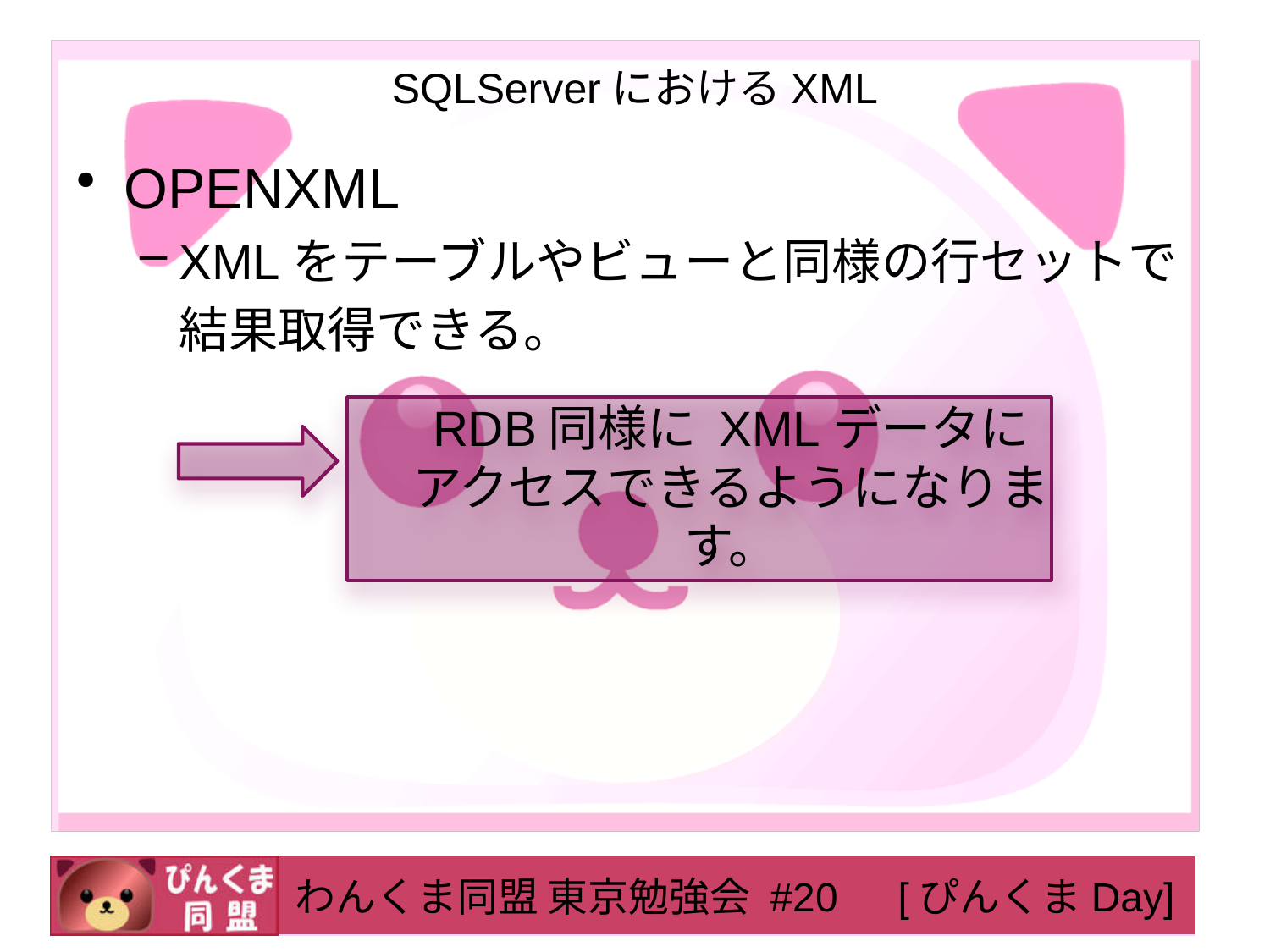

# SQLServerにおけるXML
OPENXML
XMLをテーブルやビューと同様の行セットで
	結果取得できる。

RDB同様に XMLデータに
アクセスできるようになります。